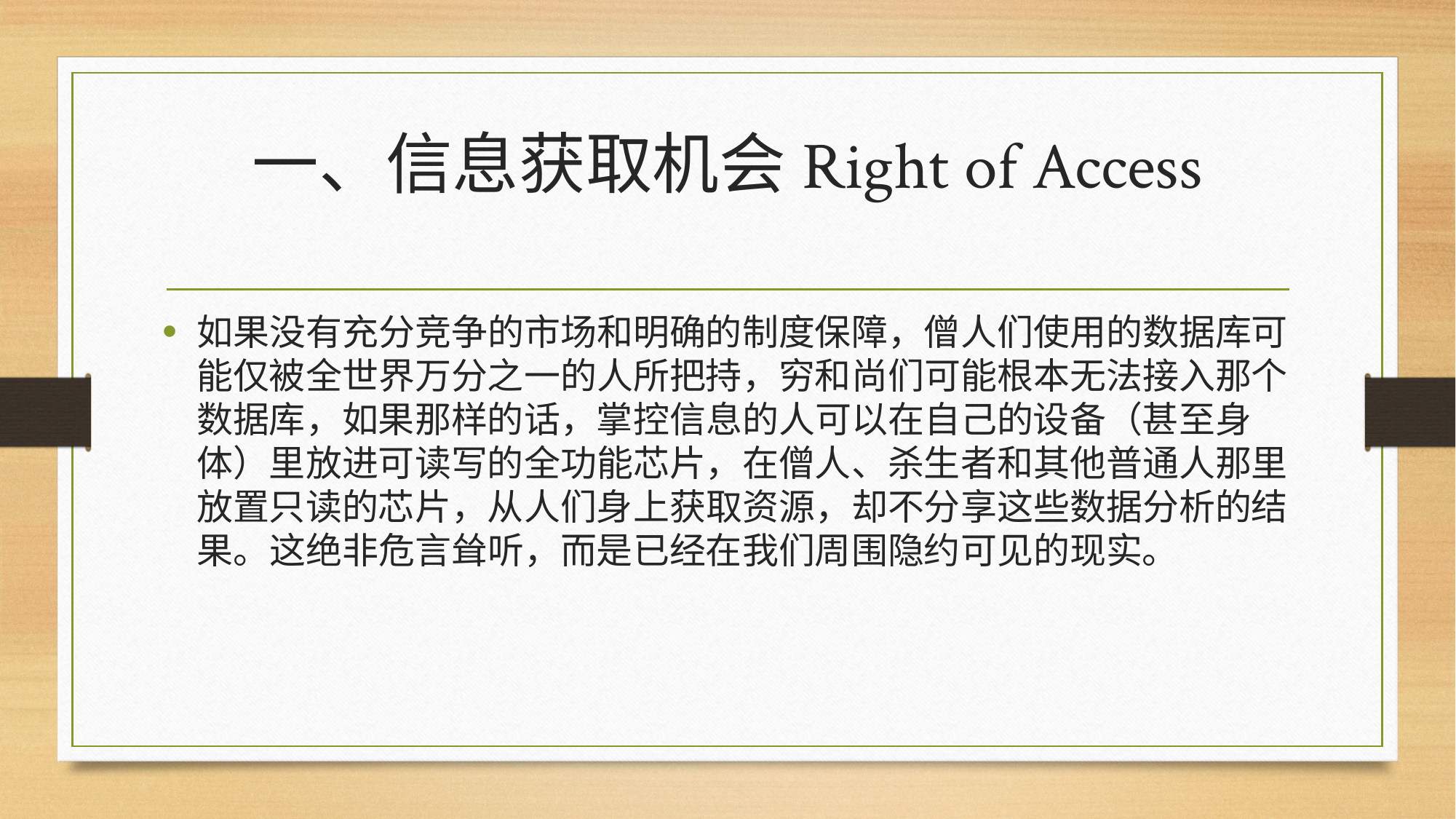

# 一、信息获取机会Right of Access
如果没有充分竞争的市场和明确的制度保障，僧人们使用的数据库可能仅被全世界万分之一的人所把持，穷和尚们可能根本无法接入那个数据库，如果那样的话，掌控信息的人可以在自己的设备（甚至身体）里放进可读写的全功能芯片，在僧人、杀生者和其他普通人那里放置只读的芯片，从人们身上获取资源，却不分享这些数据分析的结果。这绝非危言耸听，而是已经在我们周围隐约可见的现实。